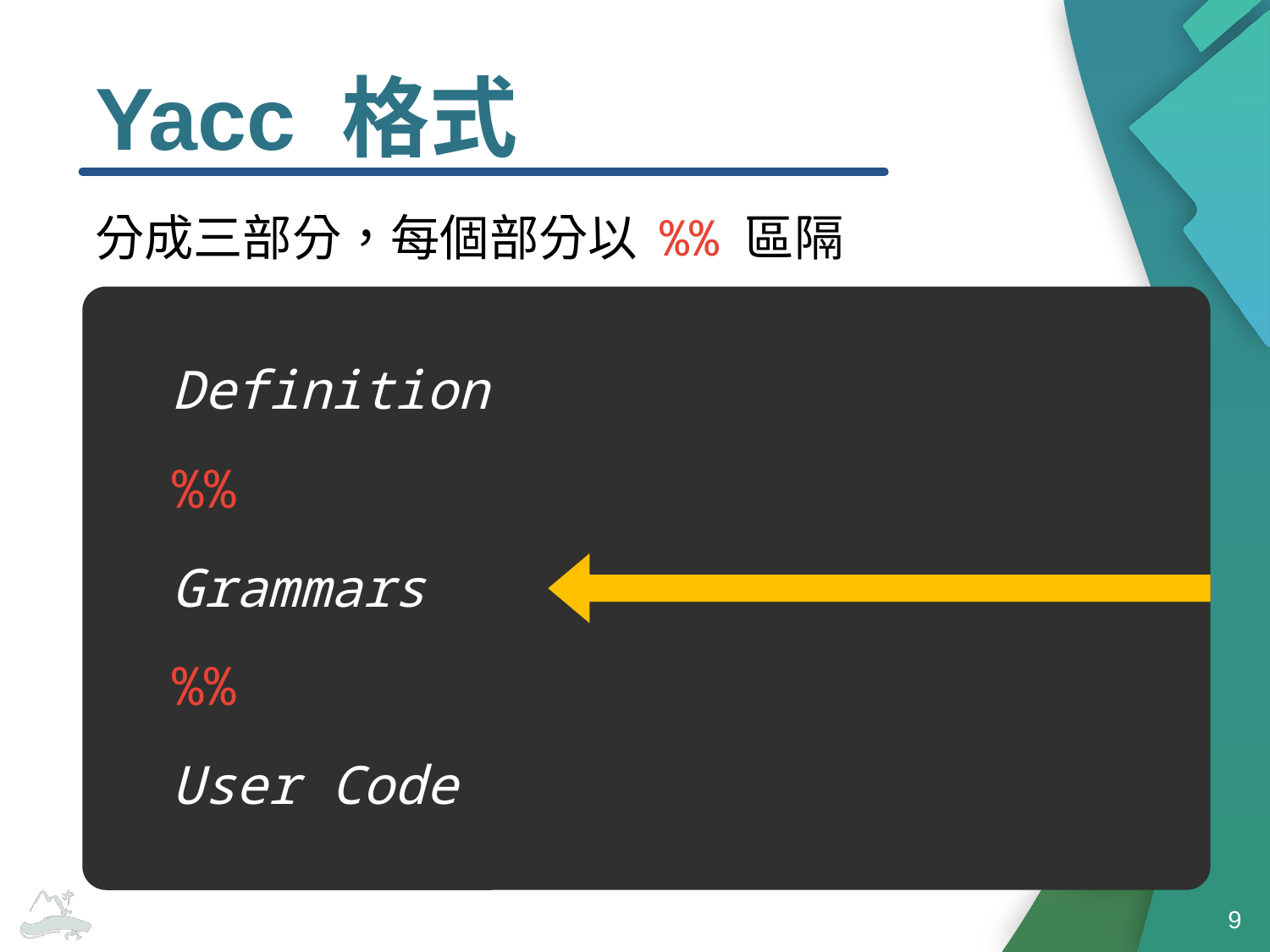

# Yacc 格式
分成三部分，每個部分以 %% 區隔

Definition
%%
Grammars
%%
User Code